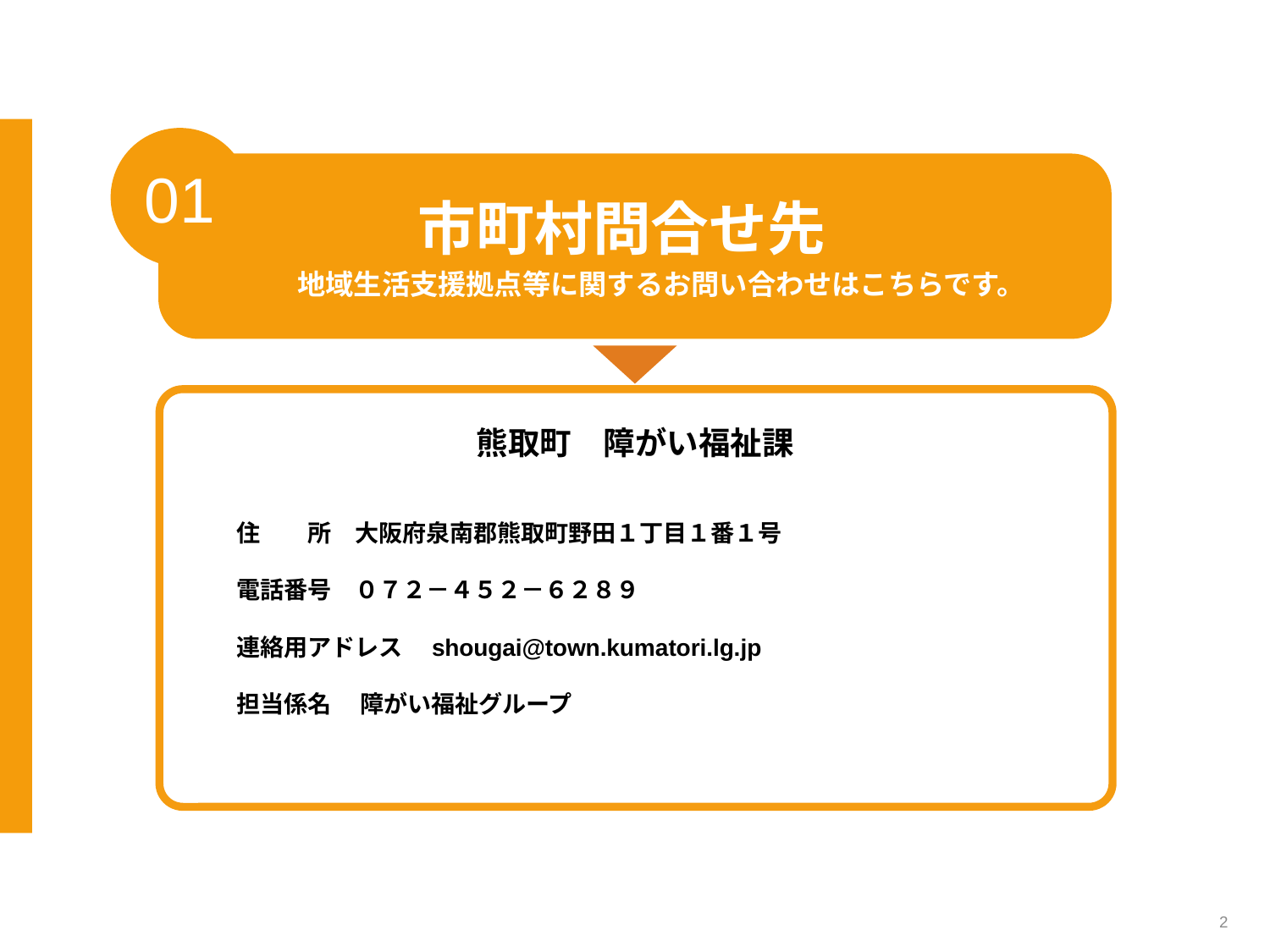

01

市町村問合せ先
地域生活支援拠点等に関するお問い合わせはこちらです。

熊取町　障がい福祉課

　　住　　所　大阪府泉南郡熊取町野田１丁目１番１号

　　電話番号　０７２－４５２－６２８９

　　連絡用アドレス　shougai@town.kumatori.lg.jp

　　担当係名　 障がい福祉グループ
2